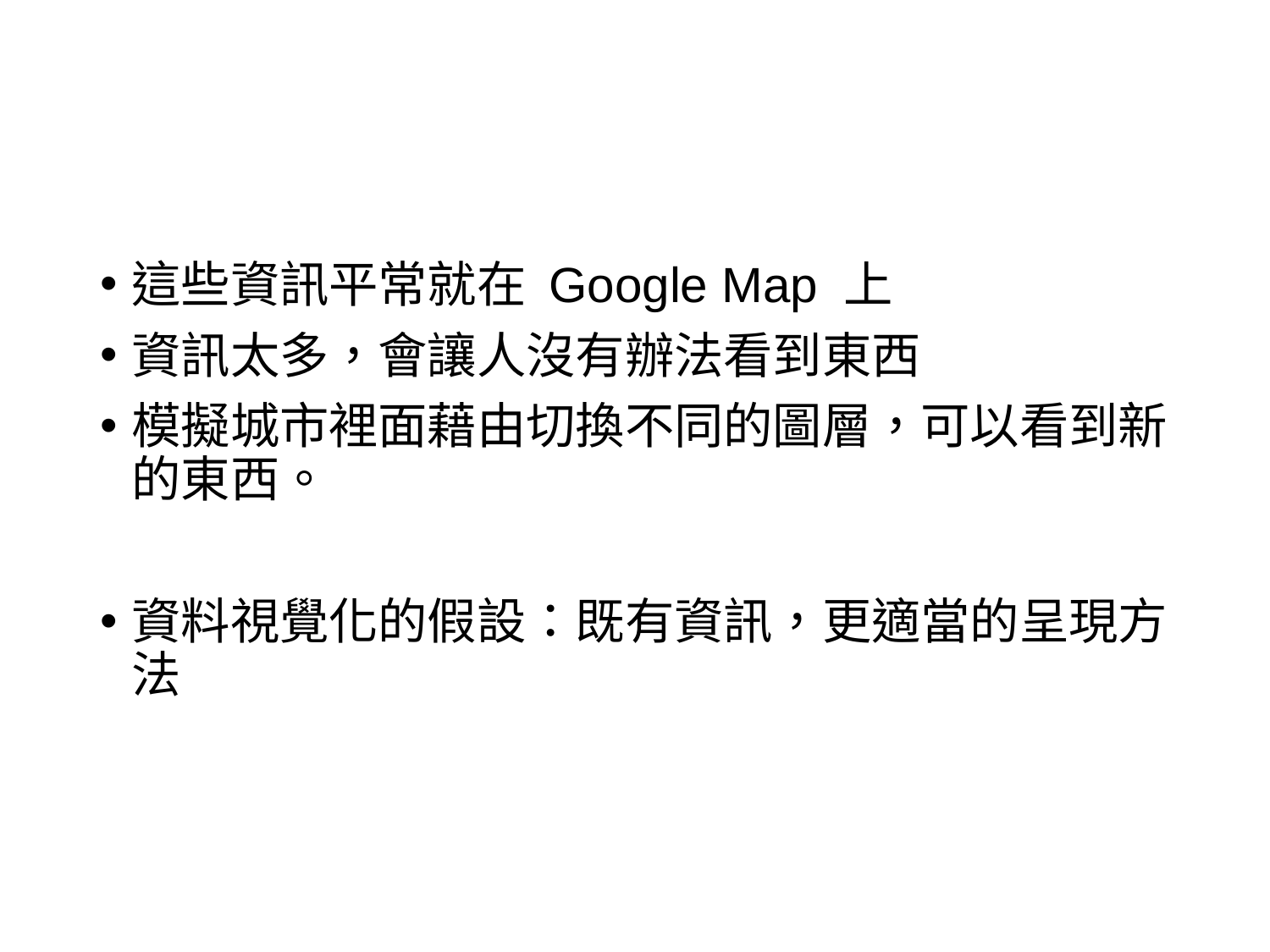

#
這些資訊平常就在 Google Map 上
資訊太多，會讓人沒有辦法看到東西
模擬城市裡面藉由切換不同的圖層，可以看到新的東西。

資料視覺化的假設：既有資訊，更適當的呈現方法